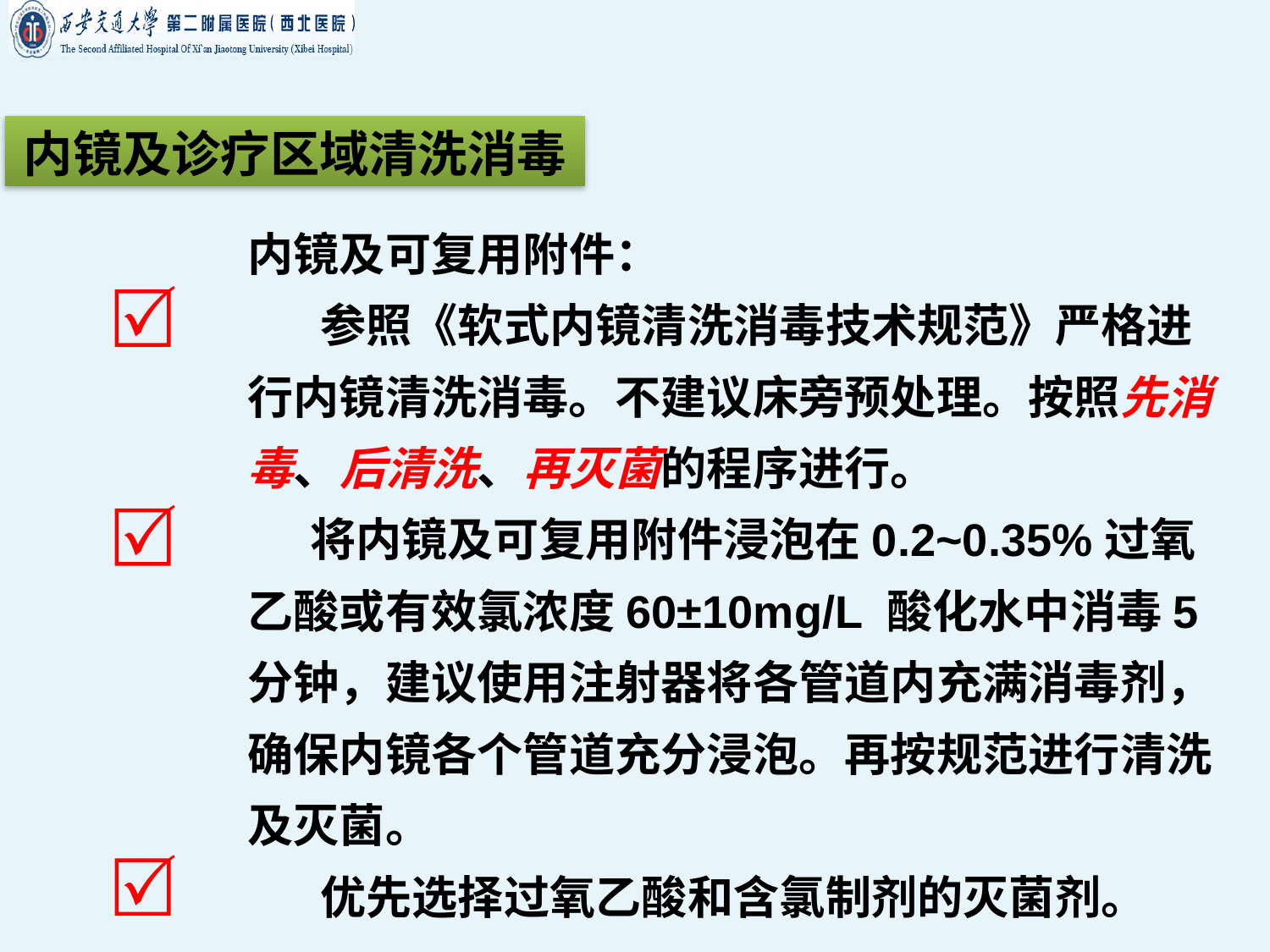

内镜及诊疗区域清洗消毒
# 内镜及可复用附件： 参照《软式内镜清洗消毒技术规范》严格进行内镜清洗消毒。不建议床旁预处理。按照先消毒、后清洗、再灭菌的程序进行。 将内镜及可复用附件浸泡在0.2~0.35%过氧乙酸或有效氯浓度60±10mg/L 酸化水中消毒5 分钟，建议使用注射器将各管道内充满消毒剂，确保内镜各个管道充分浸泡。再按规范进行清洗及灭菌。 优先选择过氧乙酸和含氯制剂的灭菌剂。